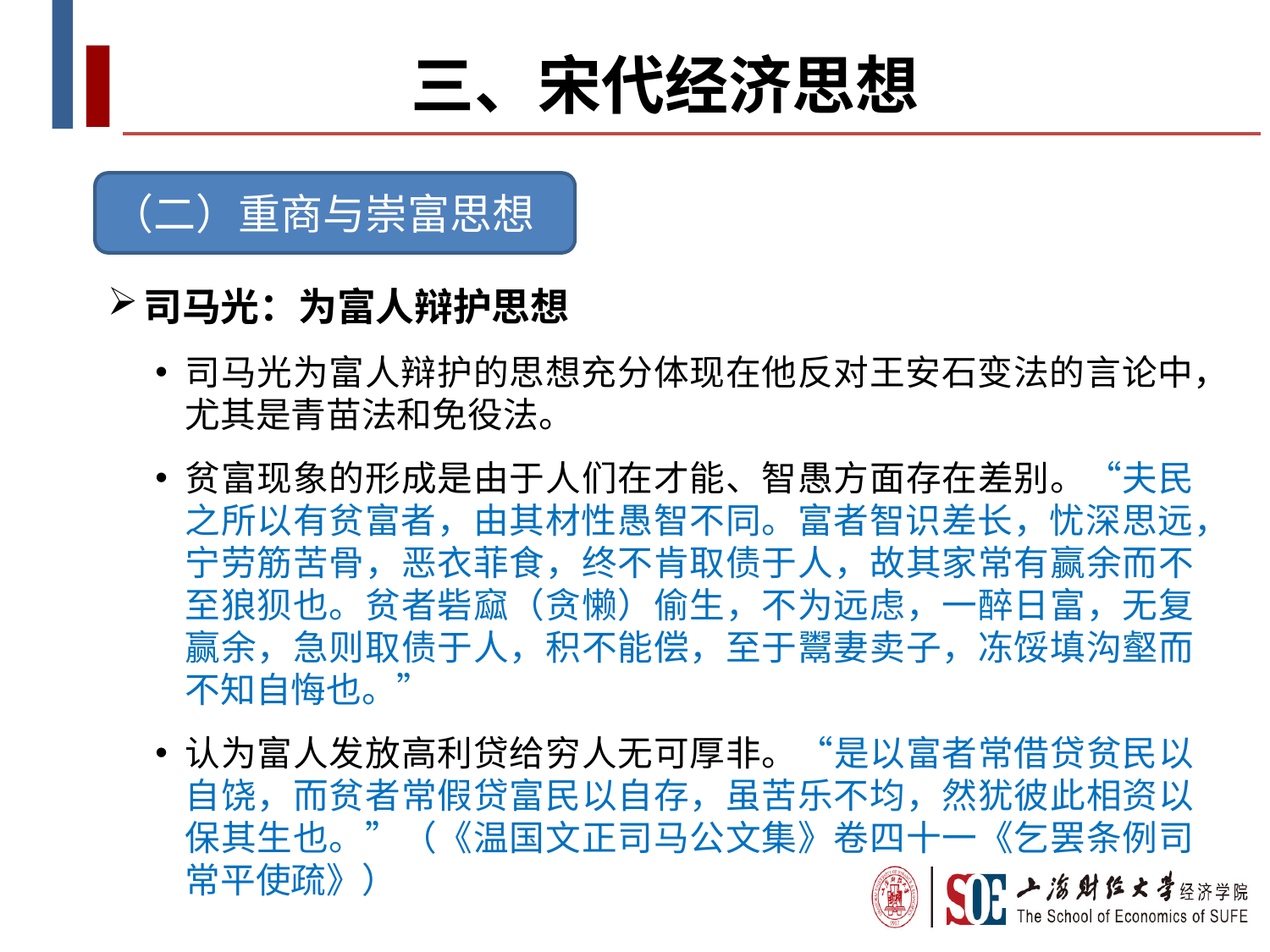

# 三、宋代经济思想
（二）重商与崇富思想
司马光：为富人辩护思想
司马光为富人辩护的思想充分体现在他反对王安石变法的言论中，尤其是青苗法和免役法。
贫富现象的形成是由于人们在才能、智愚方面存在差别。“夫民之所以有贫富者，由其材性愚智不同。富者智识差长，忧深思远，宁劳筋苦骨，恶衣菲食，终不肯取债于人，故其家常有赢余而不至狼狈也。贫者砦窳（贪懒）偷生，不为远虑，一醉日富，无复赢余，急则取债于人，积不能偿，至于鬻妻卖子，冻馁填沟壑而不知自悔也。”
认为富人发放高利贷给穷人无可厚非。“是以富者常借贷贫民以自饶，而贫者常假贷富民以自存，虽苦乐不均，然犹彼此相资以保其生也。”（《温国文正司马公文集》卷四十一《乞罢条例司常平使疏》）